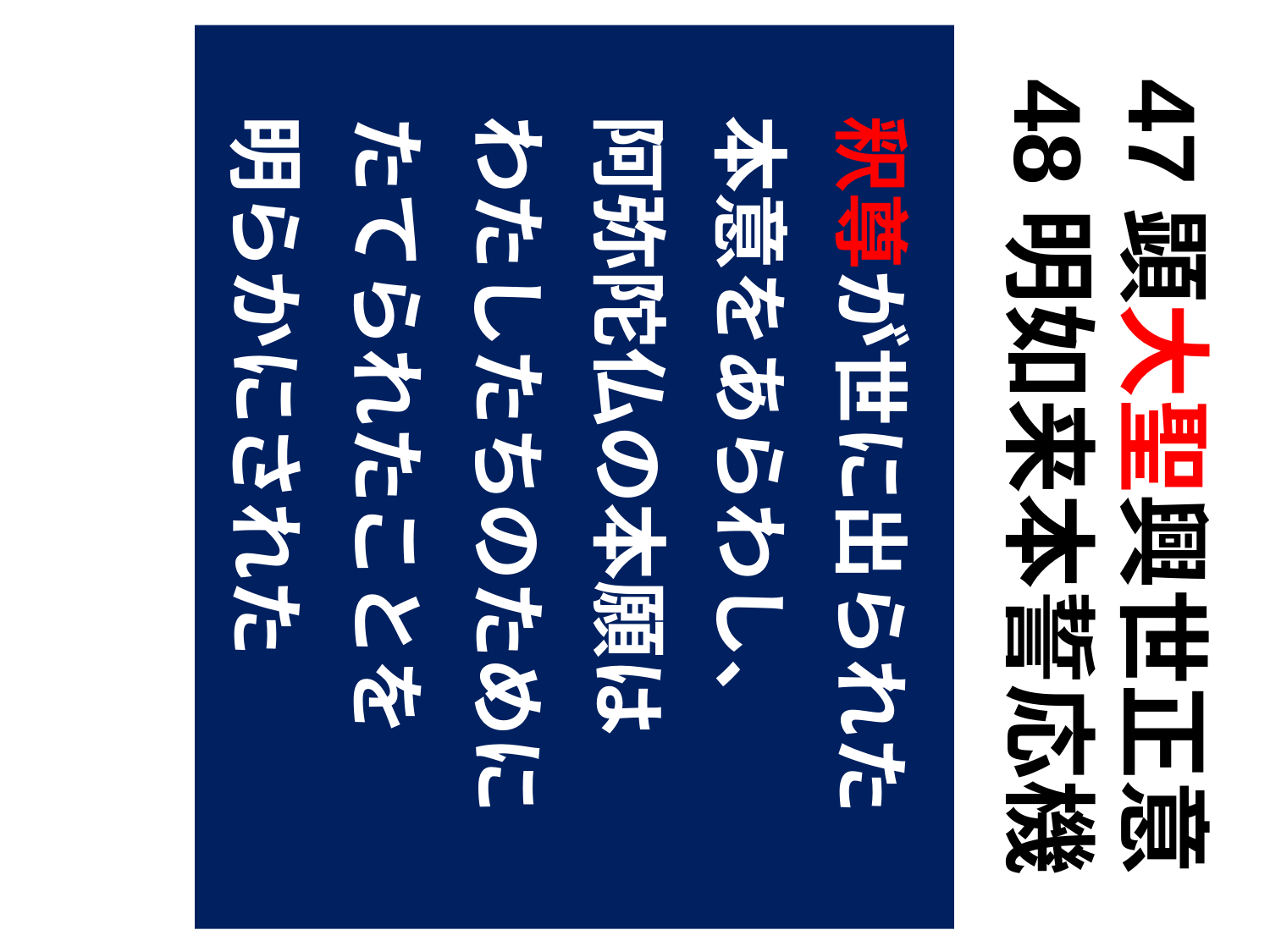

47顕大聖興世正意
48明如来本誓応機
　釈尊が世に出られた
　本意をあらわし、
　阿弥陀仏の本願は
　わたしたちのために
　たてられたことを
　明らかにされた